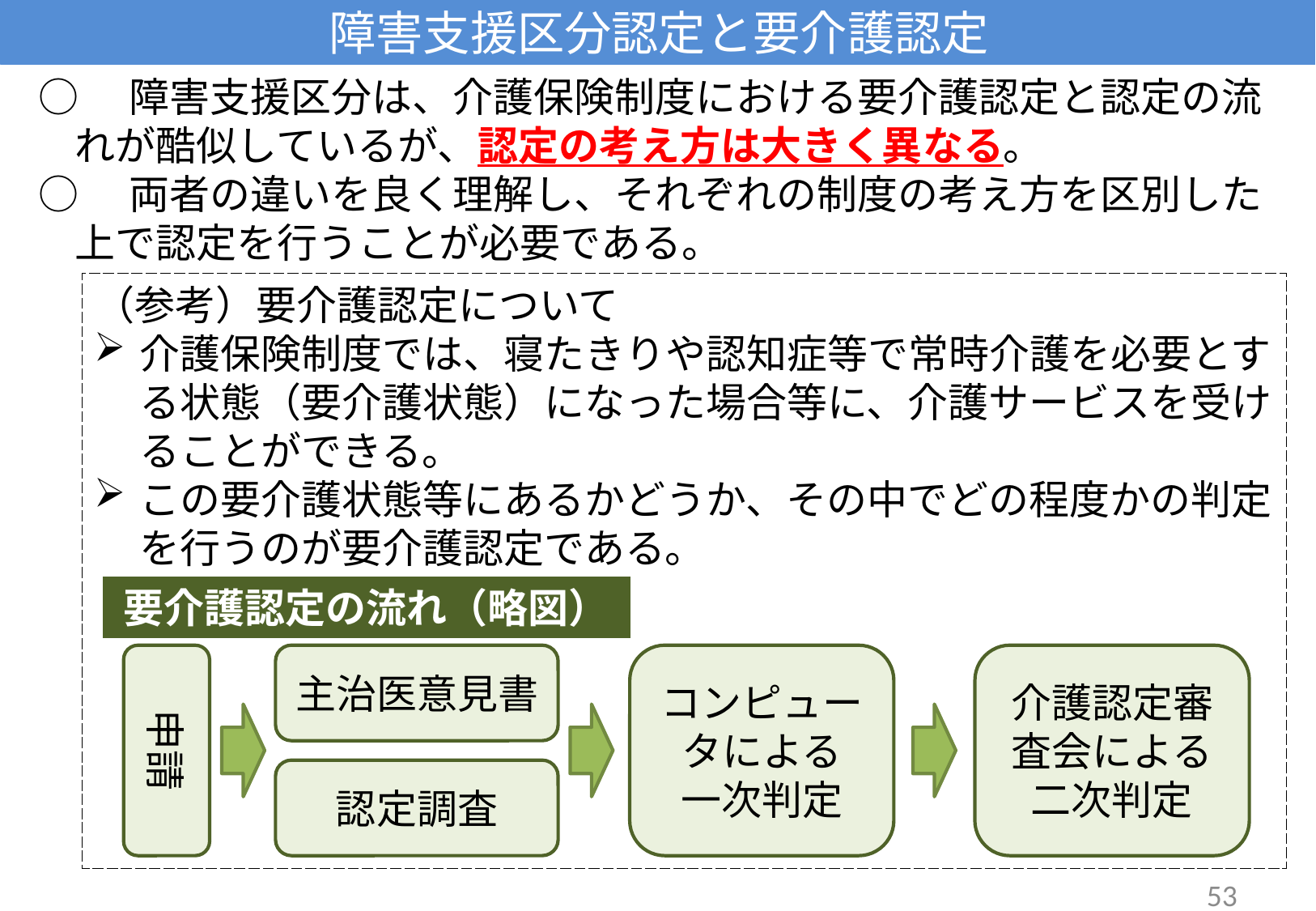

# 障害支援区分認定と要介護認定
○　障害支援区分は、介護保険制度における要介護認定と認定の流れが酷似しているが、認定の考え方は大きく異なる。
○　両者の違いを良く理解し、それぞれの制度の考え方を区別した上で認定を行うことが必要である。
（参考）要介護認定について
介護保険制度では、寝たきりや認知症等で常時介護を必要とする状態（要介護状態）になった場合等に、介護サービスを受けることができる。
この要介護状態等にあるかどうか、その中でどの程度かの判定を行うのが要介護認定である。

要介護認定の流れ（略図）
介護認定審査会による
二次判定
主治医意見書
コンピュータによる
一次判定
申請

認定調査

53